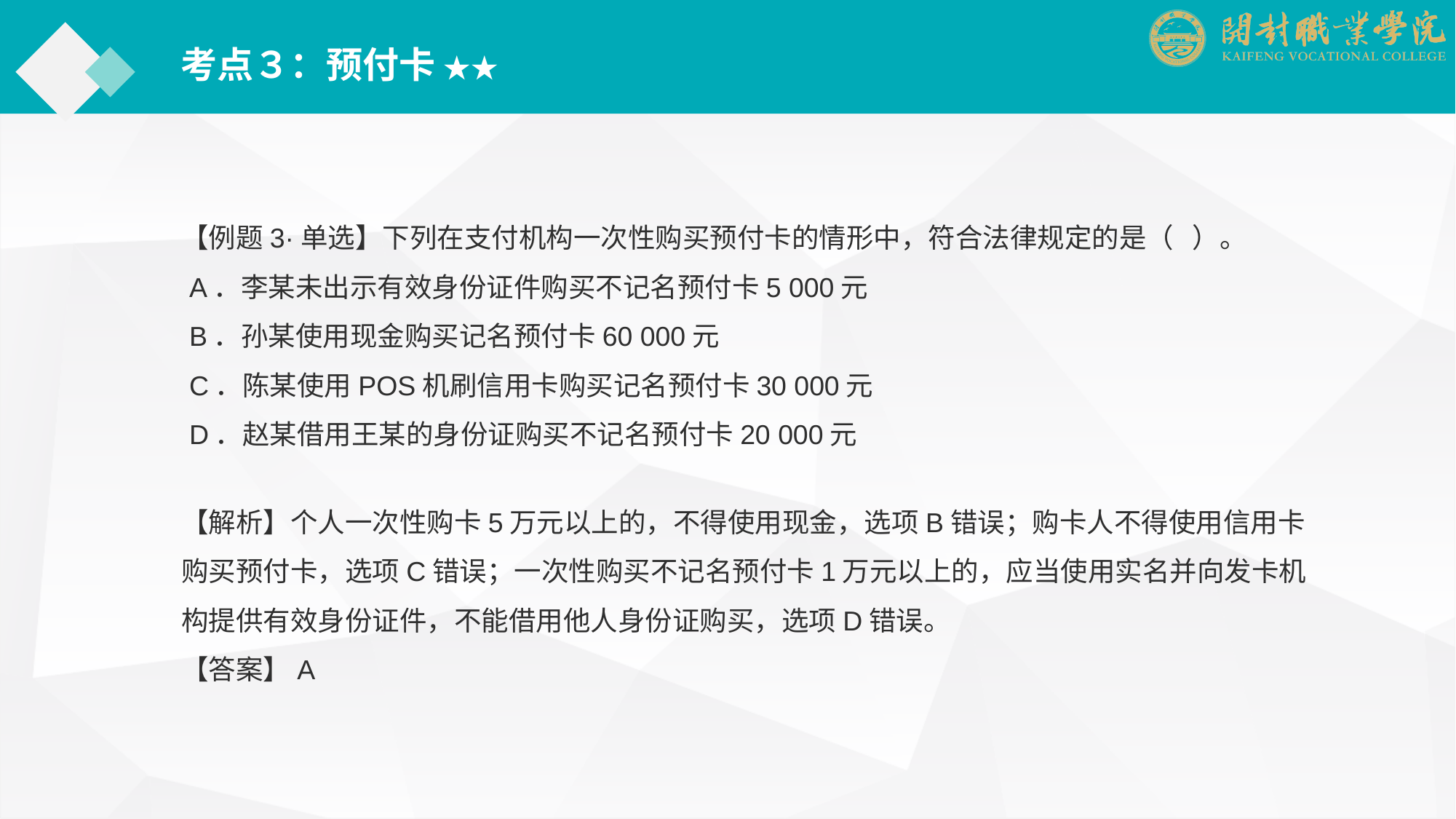

考点３：预付卡 ★★
【例题3·单选】下列在支付机构一次性购买预付卡的情形中，符合法律规定的是（   ）。
 A．李某未出示有效身份证件购买不记名预付卡5 000元
 B．孙某使用现金购买记名预付卡60 000元
 C．陈某使用POS机刷信用卡购买记名预付卡30 000元
 D．赵某借用王某的身份证购买不记名预付卡20 000元
【解析】个人一次性购卡5万元以上的，不得使用现金，选项B错误；购卡人不得使用信用卡购买预付卡，选项C错误；一次性购买不记名预付卡1万元以上的，应当使用实名并向发卡机构提供有效身份证件，不能借用他人身份证购买，选项D错误。
【答案】A